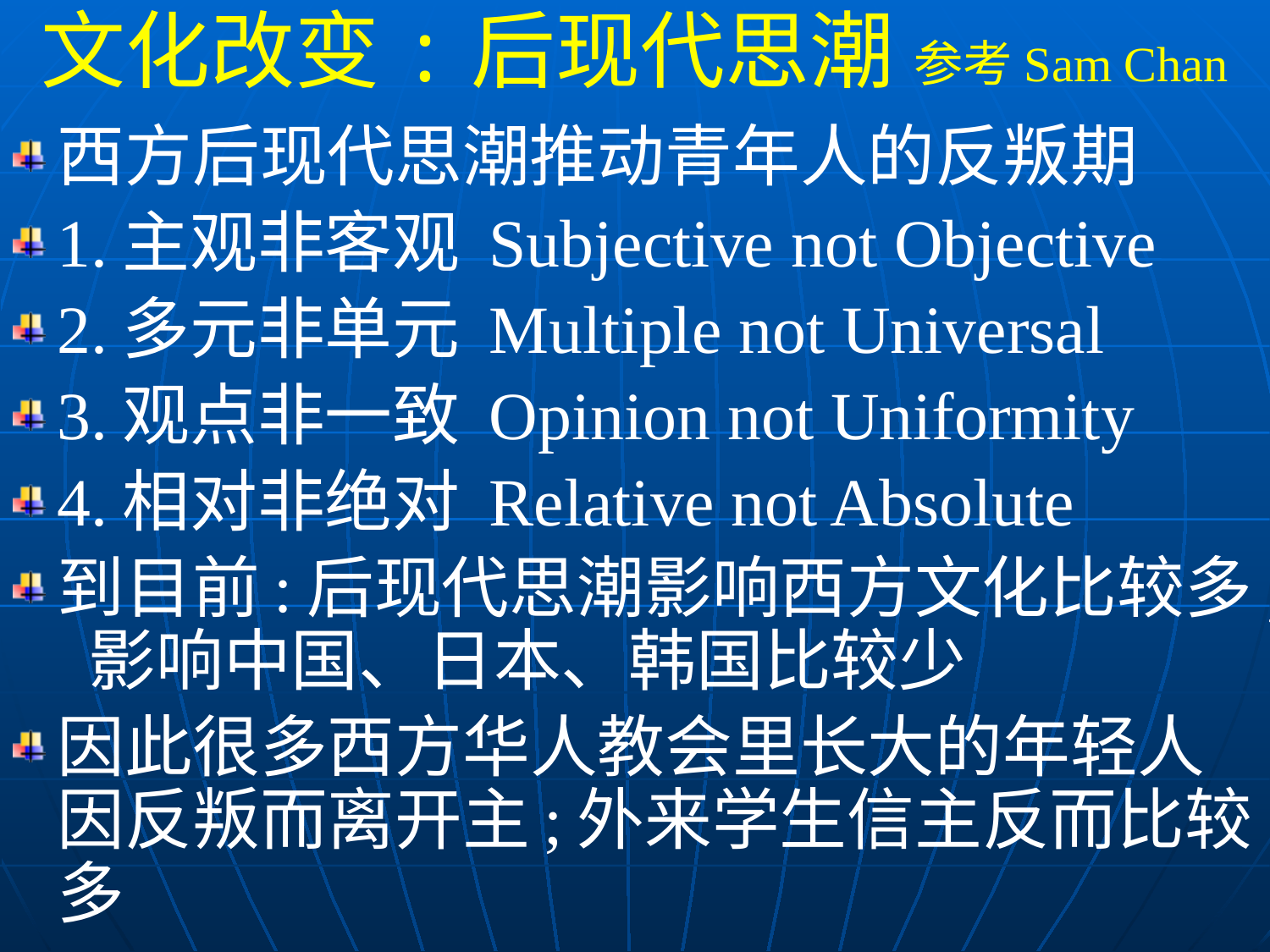

文化改变:后现代思潮 参考Sam Chan
西方后现代思潮推动青年人的反叛期
1.主观非客观 Subjective not Objective
2.多元非单元 Multiple not Universal
3.观点非一致 Opinion not Uniformity
4.相对非绝对 Relative not Absolute
到目前:后现代思潮影响西方文化比较多; 影响中国、日本、韩国比较少
因此很多西方华人教会里长大的年轻人因反叛而离开主;外来学生信主反而比较多